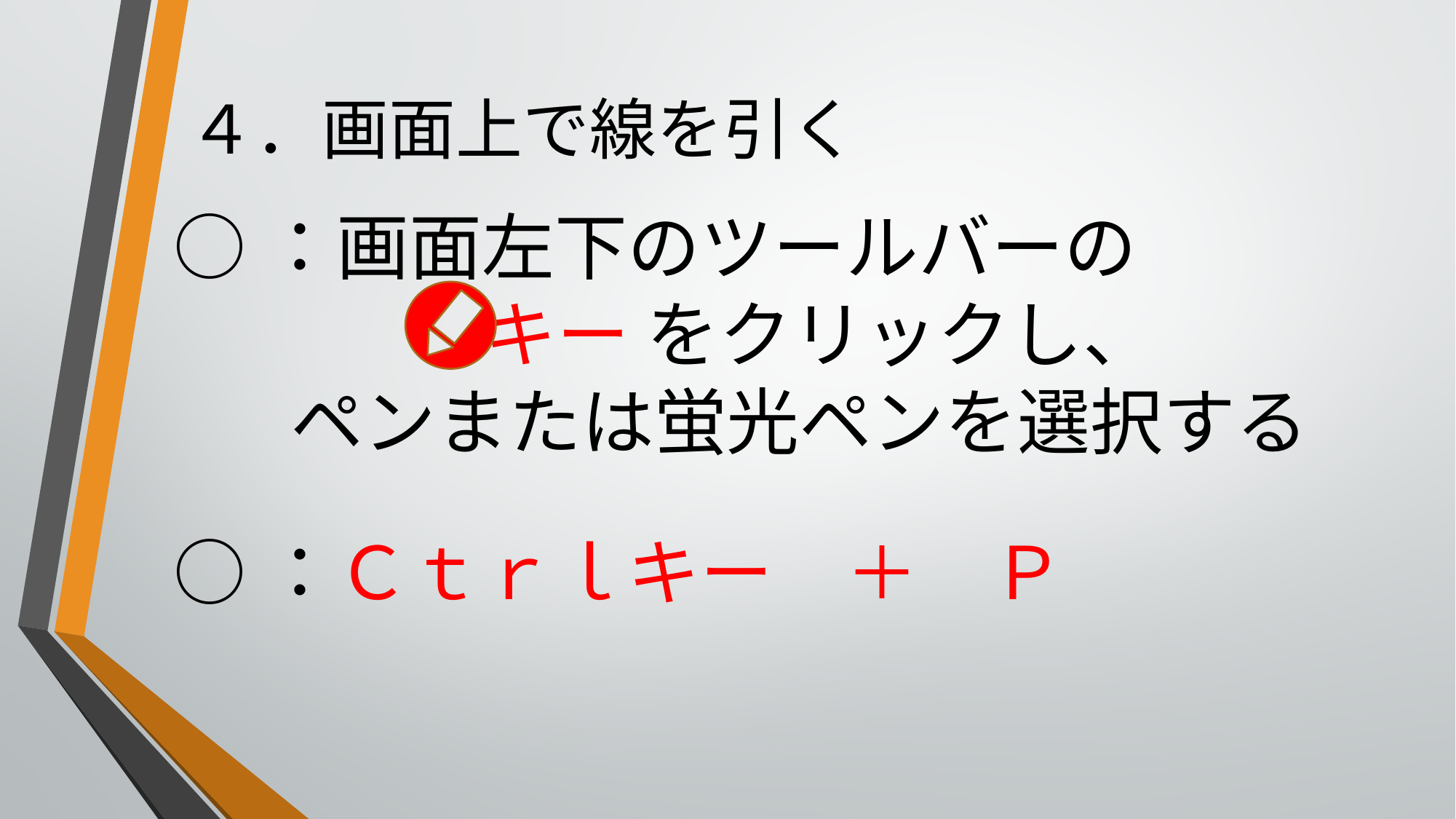

# ４．画面上で線を引く
○：画面左下のツールバーの
　　キー をクリックし、
　  ペンまたは蛍光ペンを選択する

○：Ｃｔｒｌキー　＋　Ｐ